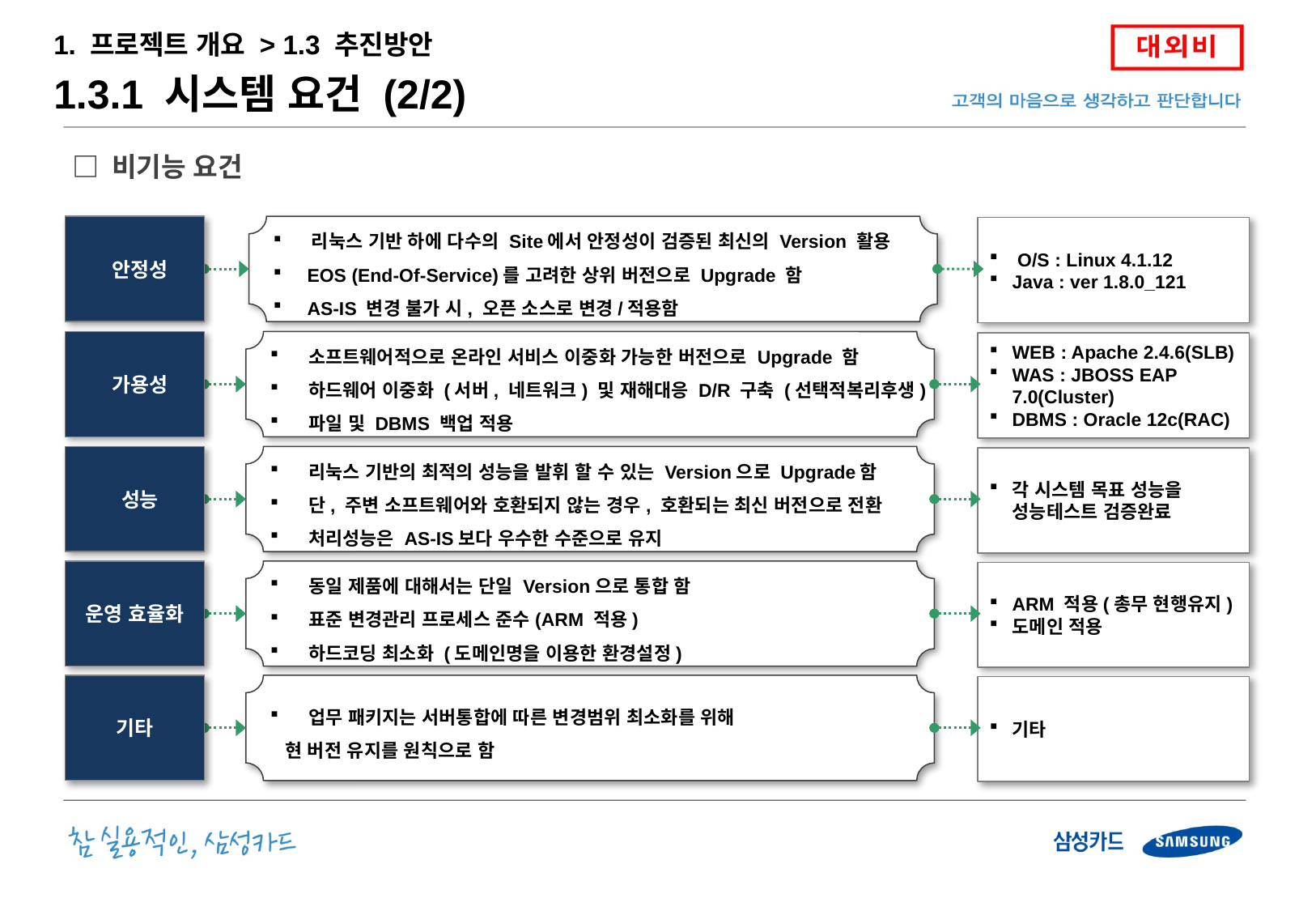

1. 프로젝트 개요 > 1.3 추진방안
1.3.1 시스템 요건 (2/2)
□ 비기능 요건
 안정성
 리눅스 기반 하에 다수의 Site에서 안정성이 검증된 최신의 Version 활용
 EOS (End-Of-Service)를 고려한 상위 버전으로 Upgrade 함
 AS-IS 변경 불가 시, 오픈 소스로 변경/적용함
 O/S : Linux 4.1.12
Java : ver 1.8.0_121
 가용성
 소프트웨어적으로 온라인 서비스 이중화 가능한 버전으로 Upgrade 함
 하드웨어 이중화 (서버, 네트워크) 및 재해대응 D/R 구축 (선택적복리후생)
 파일 및 DBMS 백업 적용
WEB : Apache 2.4.6(SLB)
WAS : JBOSS EAP 7.0(Cluster)
DBMS : Oracle 12c(RAC)
 성능
 리눅스 기반의 최적의 성능을 발휘 할 수 있는 Version으로 Upgrade함
 단, 주변 소프트웨어와 호환되지 않는 경우, 호환되는 최신 버전으로 전환
 처리성능은 AS-IS보다 우수한 수준으로 유지
각 시스템 목표 성능을 성능테스트 검증완료
운영 효율화
 동일 제품에 대해서는 단일 Version으로 통합 함
 표준 변경관리 프로세스 준수(ARM 적용)
 하드코딩 최소화 (도메인명을 이용한 환경설정)
ARM 적용(총무 현행유지)
도메인 적용
기타
 업무 패키지는 서버통합에 따른 변경범위 최소화를 위해
  현 버전 유지를 원칙으로 함
기타